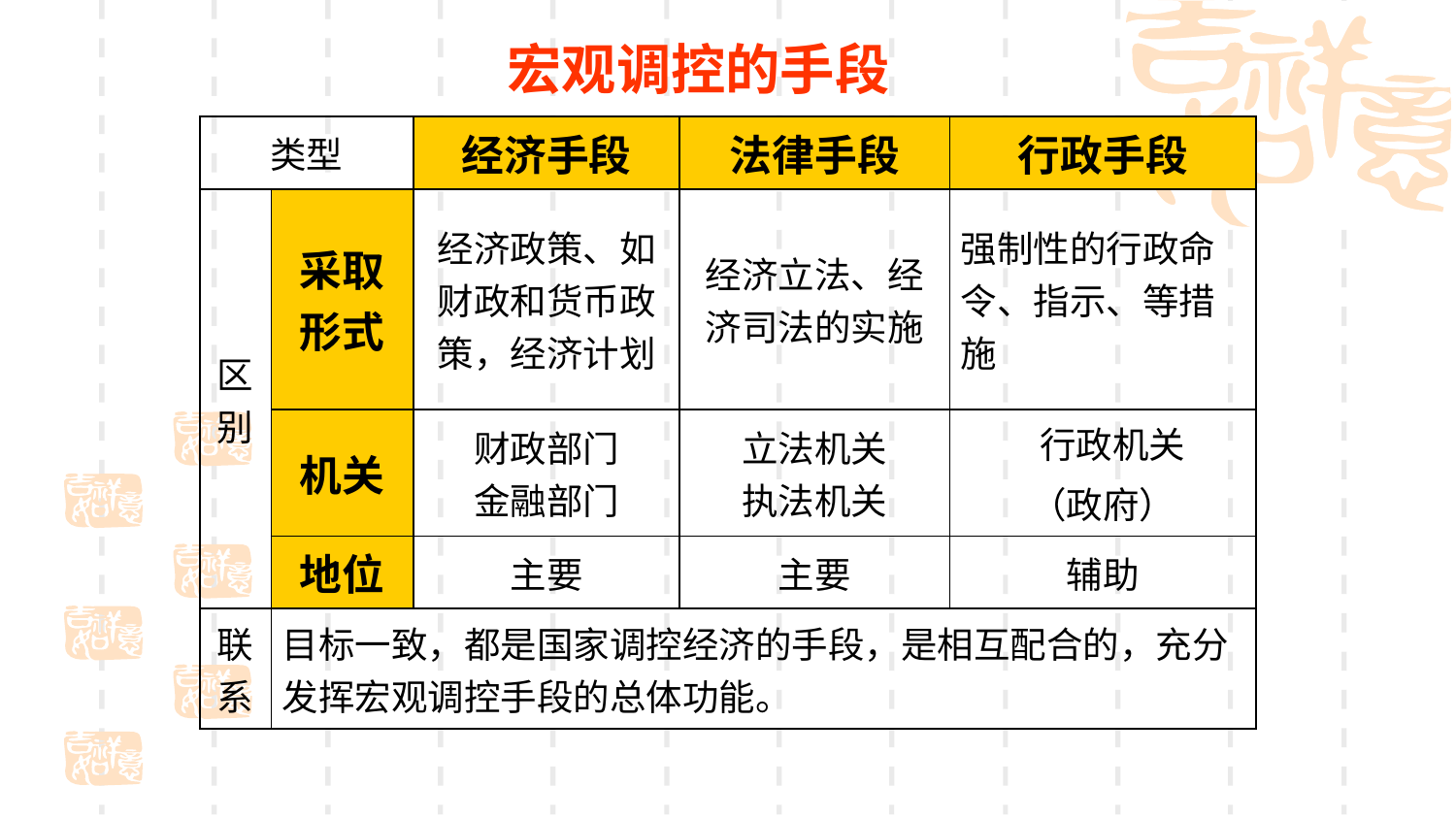

宏观调控的手段
| 类型 |  | 经济手段 | 法律手段 | 行政手段 |
| --- | --- | --- | --- | --- |
| 区别 | 采取 形式 | 经济政策、如财政和货币政策，经济计划 | 经济立法、经济司法的实施 | 强制性的行政命令、指示、等措施 |
|  | 机关 | 财政部门 金融部门 | 立法机关 执法机关 | 行政机关 （政府） |
|  | 地位 | 主要 | 主要 | 辅助 |
| 联系 | 目标一致，都是国家调控经济的手段，是相互配合的，充分发挥宏观调控手段的总体功能。 |  |  |  |